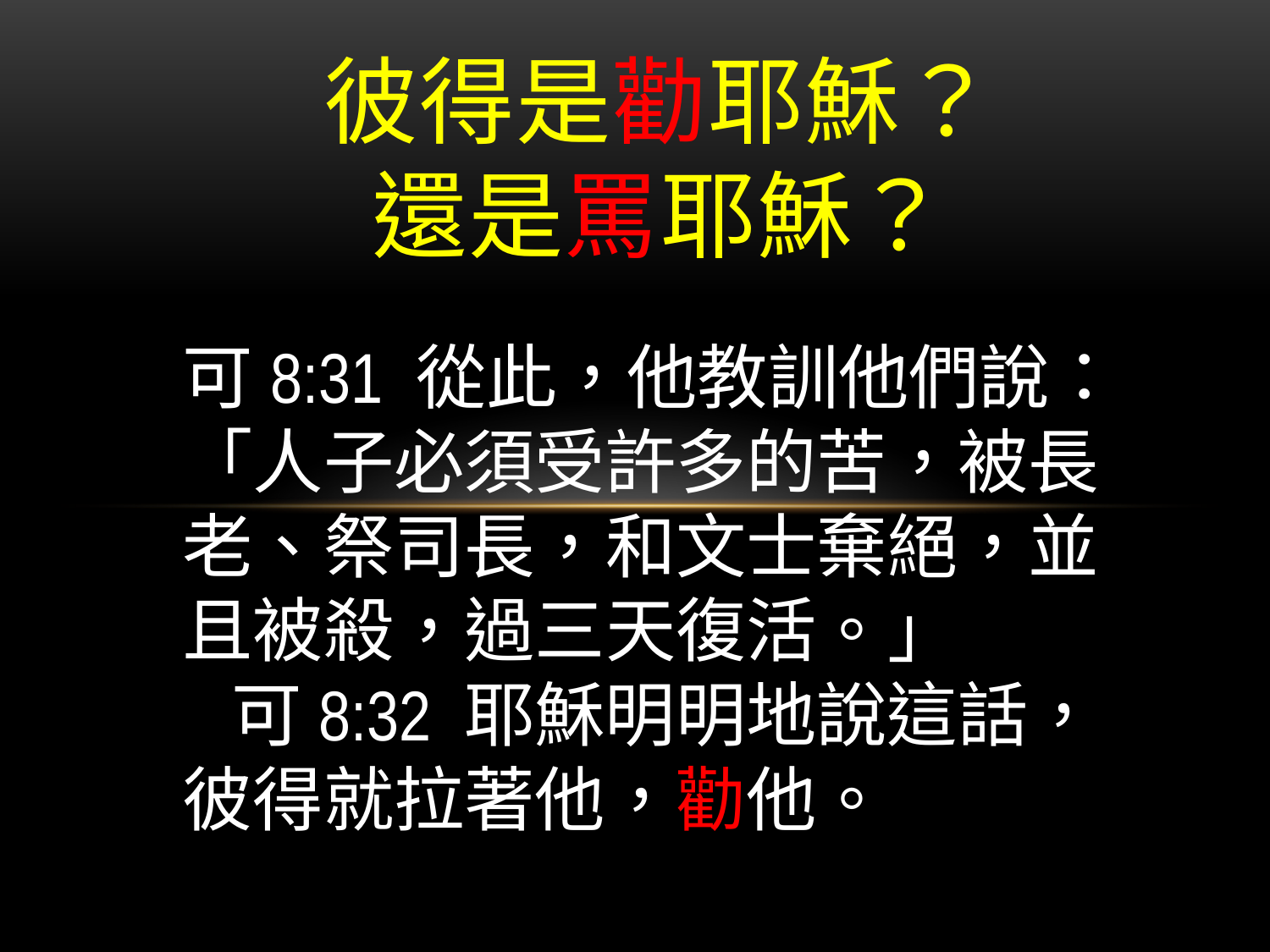

# 彼得是勸耶穌？ 還是罵耶穌？
可8:31 從此，他教訓他們說：「人子必須受許多的苦，被長老、祭司長，和文士棄絕，並且被殺，過三天復活。」
  可8:32 耶穌明明地說這話，彼得就拉著他，勸他。